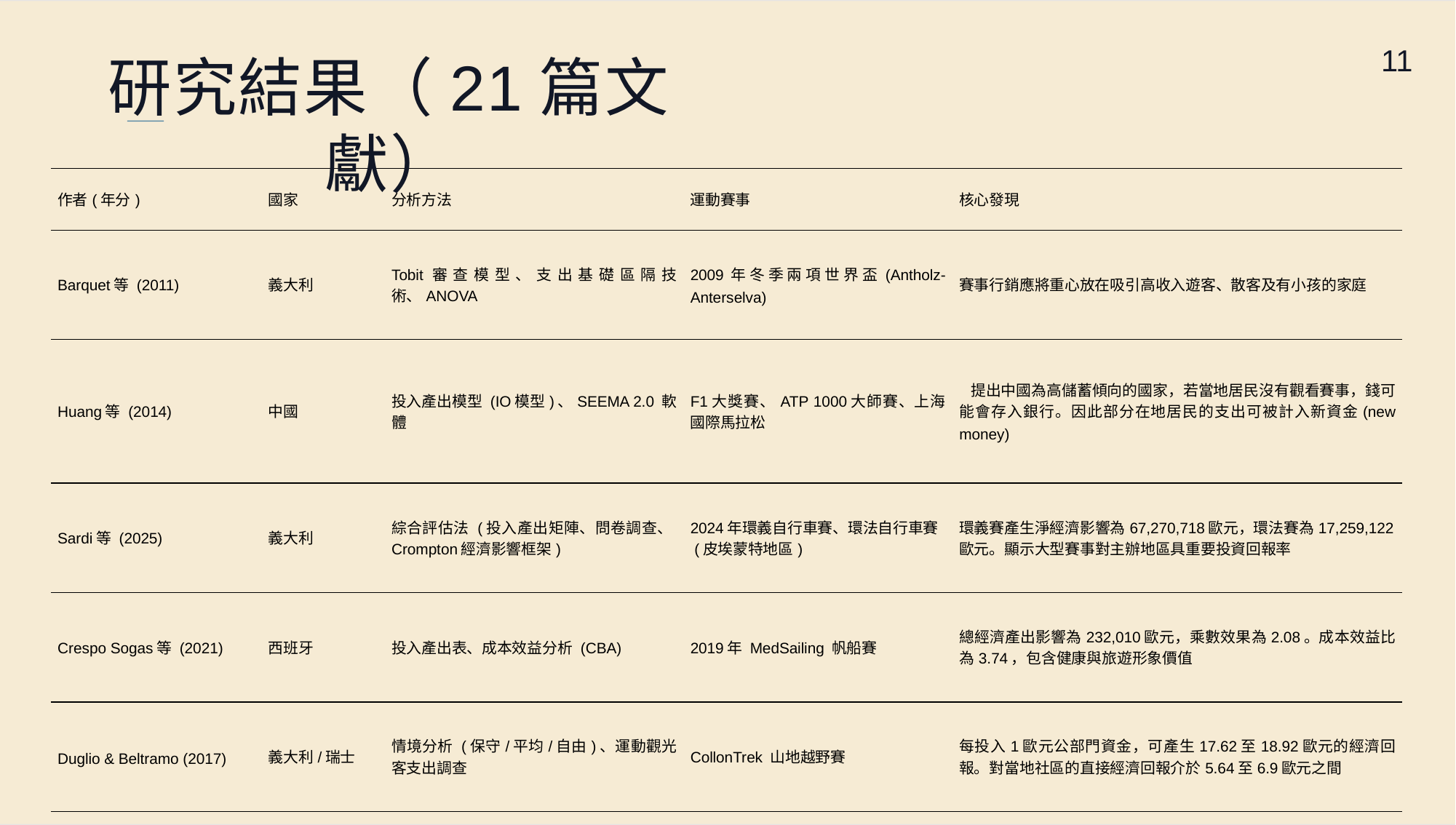

11
研究結果（21篇文獻）

| 作者(年分) | 國家 | 分析方法 | 運動賽事 | 核心發現 |
| --- | --- | --- | --- | --- |
| Barquet等 (2011) | 義大利 | Tobit審查模型、支出基礎區隔技術、ANOVA | 2009年冬季兩項世界盃(Antholz-Anterselva) | 賽事行銷應將重心放在吸引高收入遊客、散客及有小孩的家庭 |
| Huang等 (2014) | 中國 | 投入產出模型 (IO模型)、SEEMA 2.0 軟體 | F1大獎賽、ATP 1000大師賽、上海國際馬拉松 | 提出中國為高儲蓄傾向的國家，若當地居民沒有觀看賽事，錢可能會存入銀行。因此部分在地居民的支出可被計入新資金(new money) |
| Sardi等 (2025) | 義大利 | 綜合評估法 (投入產出矩陣、問卷調查、Crompton經濟影響框架) | 2024年環義自行車賽、環法自行車賽 (皮埃蒙特地區) | 環義賽產生淨經濟影響為67,270,718歐元，環法賽為17,259,122歐元。顯示大型賽事對主辦地區具重要投資回報率 |
| Crespo Sogas等 (2021) | 西班牙 | 投入產出表、成本效益分析 (CBA) | 2019年 MedSailing 帆船賽 | 總經濟產出影響為232,010歐元，乘數效果為2.08。成本效益比為3.74，包含健康與旅遊形象價值 |
| Duglio & Beltramo (2017) | 義大利/瑞士 | 情境分析 (保守/平均/自由)、運動觀光客支出調查 | CollonTrek 山地越野賽 | 每投入1歐元公部門資金，可產生17.62至18.92歐元的經濟回報。對當地社區的直接經濟回報介於5.64至6.9歐元之間 |